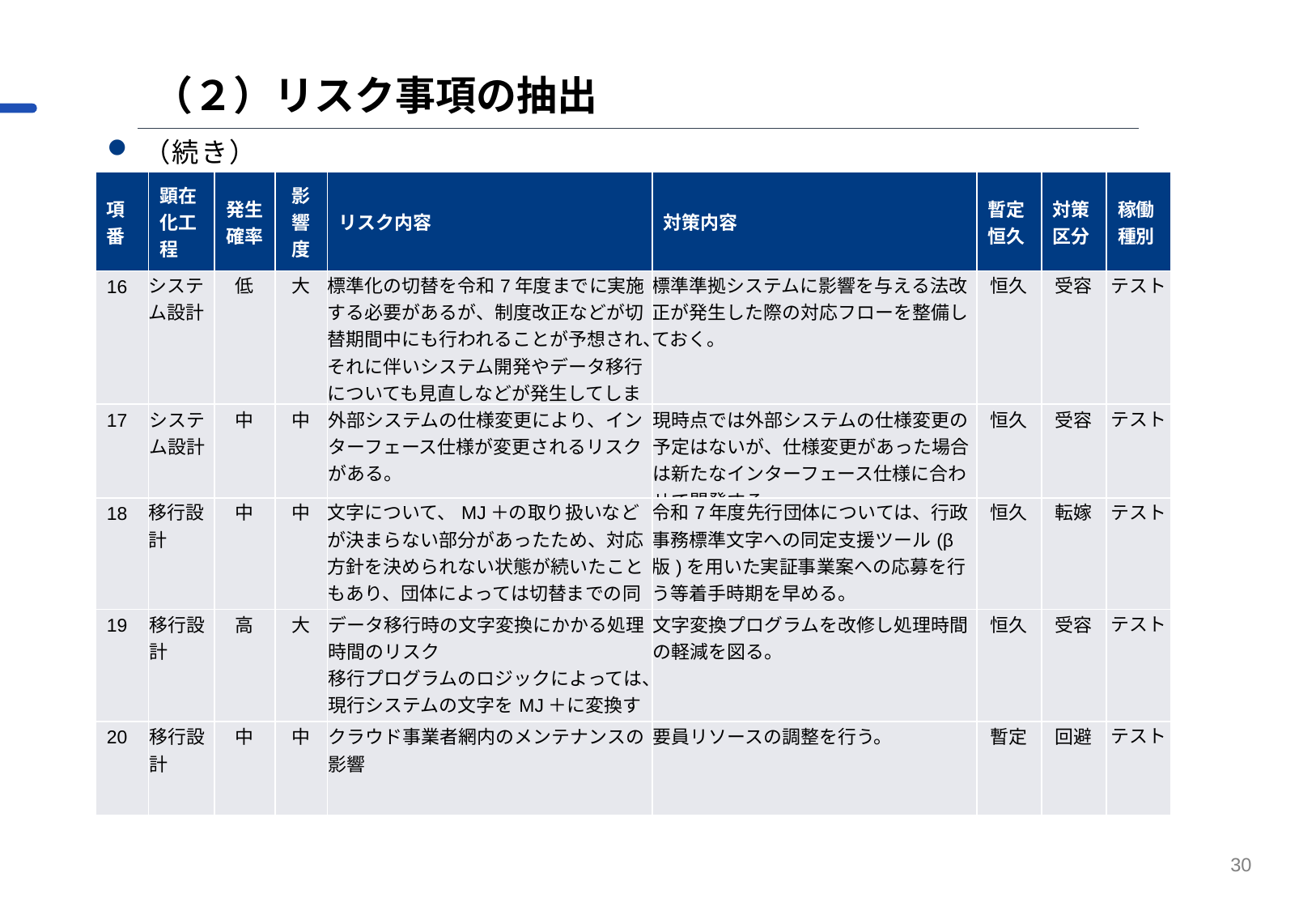

（２）リスク事項の抽出
（続き）
| 項番 | 顕在化工程 | 発生確率 | 影響度 | リスク内容 | 対策内容 | 暫定恒久 | 対策区分 | 稼働種別 |
| --- | --- | --- | --- | --- | --- | --- | --- | --- |
| 16 | システム設計 | 低 | 大 | 標準化の切替を令和7年度までに実施する必要があるが、制度改正などが切替期間中にも行われることが予想され、それに伴いシステム開発やデータ移行についても見直しなどが発生してしまう。 | 標準準拠システムに影響を与える法改正が発生した際の対応フローを整備しておく。 | 恒久 | 受容 | テスト |
| 17 | システム設計 | 中 | 中 | 外部システムの仕様変更により、インターフェース仕様が変更されるリスクがある。 | 現時点では外部システムの仕様変更の予定はないが、仕様変更があった場合は新たなインターフェース仕様に合わせて開発する。 | 恒久 | 受容 | テスト |
| 18 | 移行設計 | 中 | 中 | 文字について、MJ＋の取り扱いなどが決まらない部分があったため、対応方針を決められない状態が続いたこともあり、団体によっては切替までの同定作業等の時間が十分に確保できない。 | 令和7年度先行団体については、行政事務標準文字への同定支援ツール(β版)を用いた実証事業案への応募を行う等着手時期を早める。 | 恒久 | 転嫁 | テスト |
| 19 | 移行設計 | 高 | 大 | データ移行時の文字変換にかかる処理時間のリスク 移行プログラムのロジックによっては、現行システムの文字をMJ＋に変換する際に大きな時間を要してしまう。 | 文字変換プログラムを改修し処理時間の軽減を図る。 | 恒久 | 受容 | テスト |
| 20 | 移行設計 | 中 | 中 | クラウド事業者網内のメンテナンスの影響 | 要員リソースの調整を行う。 | 暫定 | 回避 | テスト |
30